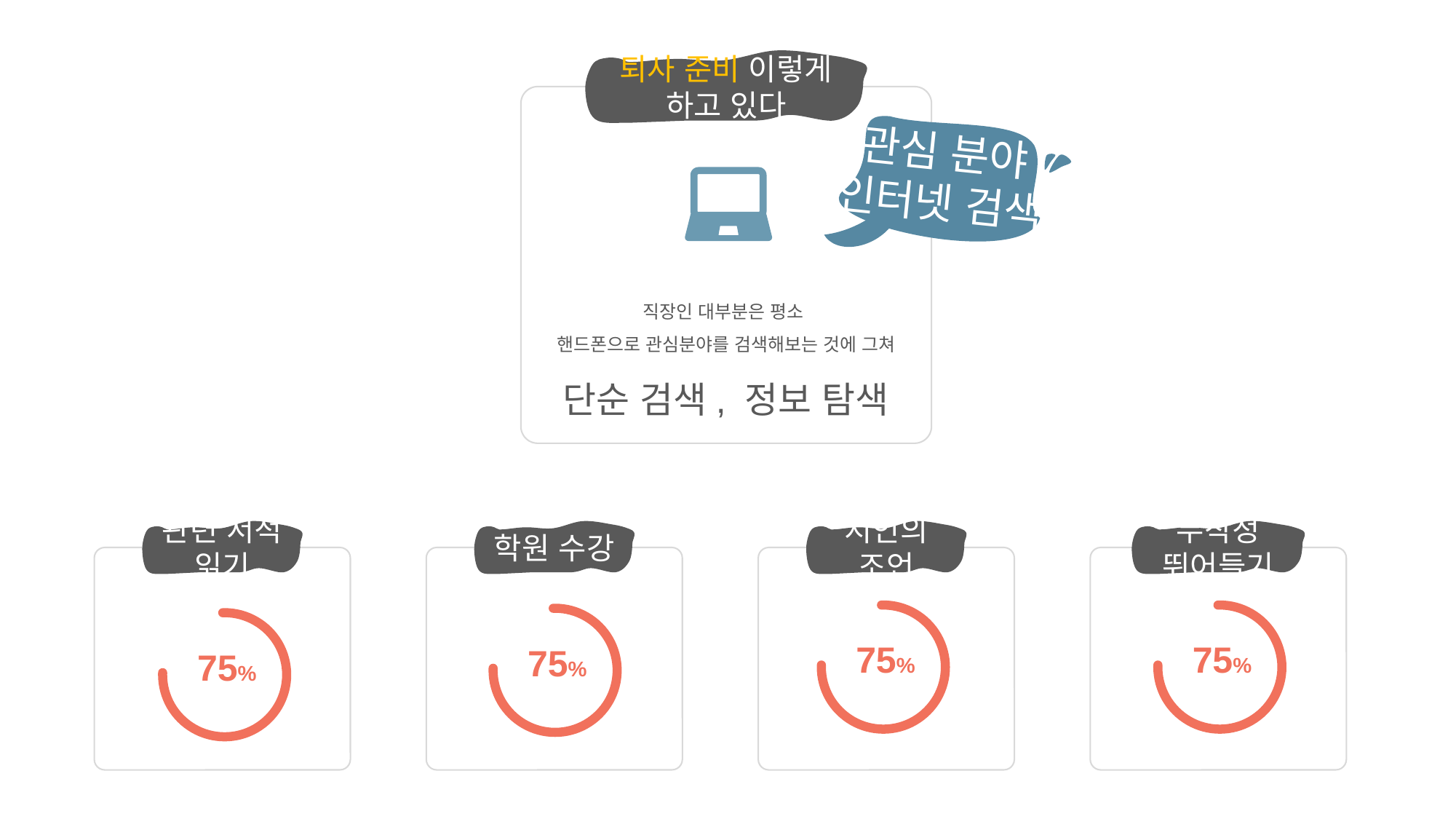

퇴사 준비 이렇게 하고 있다

관심 분야
인터넷 검색

직장인 대부분은 평소
핸드폰으로 관심분야를 검색해보는 것에 그쳐

단순 검색, 정보 탐색
무작정 뛰어들기
관련 서적 읽기
학원 수강
지인의 조언

75%
75%
75%
75%